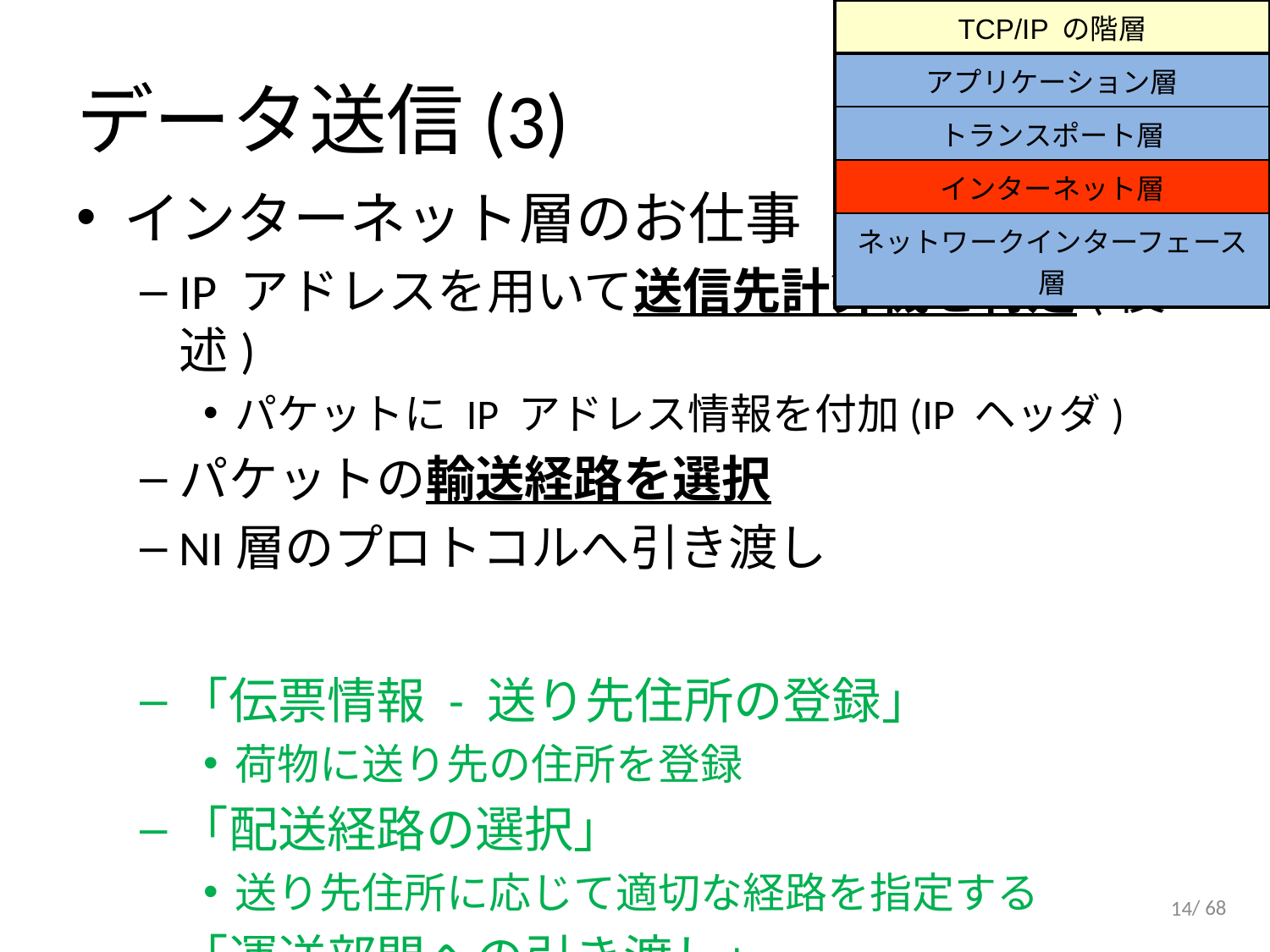

| TCP/IP の階層 |
| --- |
| アプリケーション層 |
| トランスポート層 |
| インターネット層 |
| ネットワークインターフェース層 |
# データ送信(3)
インターネット層のお仕事
IP アドレスを用いて送信先計算機を特定(後述)
パケットに IP アドレス情報を付加(IP ヘッダ)
パケットの輸送経路を選択
NI層のプロトコルへ引き渡し

「伝票情報 - 送り先住所の登録」
荷物に送り先の住所を登録
「配送経路の選択」
送り先住所に応じて適切な経路を指定する
「運送部門への引き渡し」
14